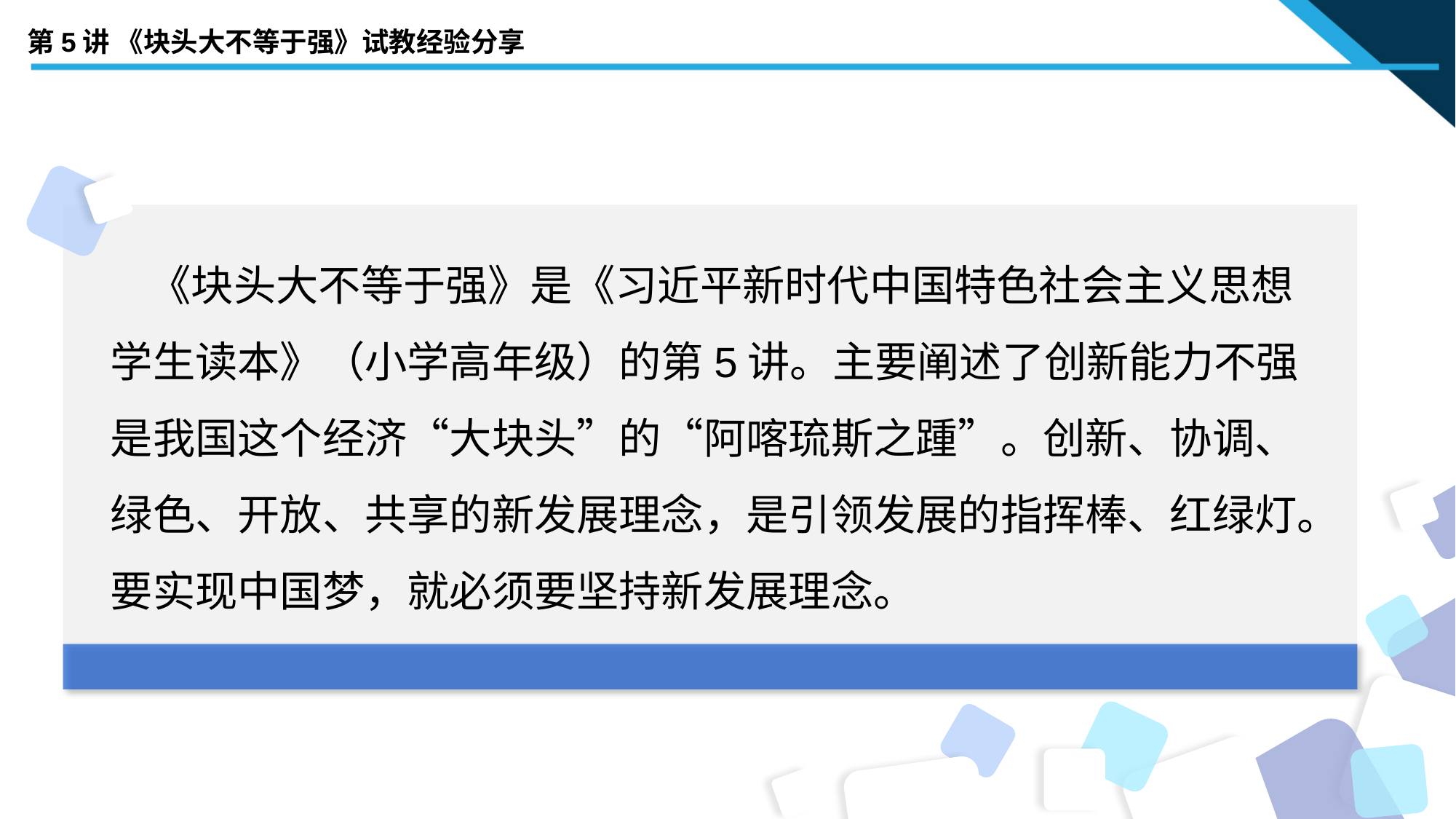

第5讲 《块头大不等于强》试教经验分享

   《块头大不等于强》是《习近平新时代中国特色社会主义思想学生读本》（小学高年级）的第5讲。主要阐述了创新能力不强是我国这个经济“大块头”的“阿喀琉斯之踵”。创新、协调、绿色、开放、共享的新发展理念，是引领发展的指挥棒、红绿灯。要实现中国梦，就必须要坚持新发展理念。